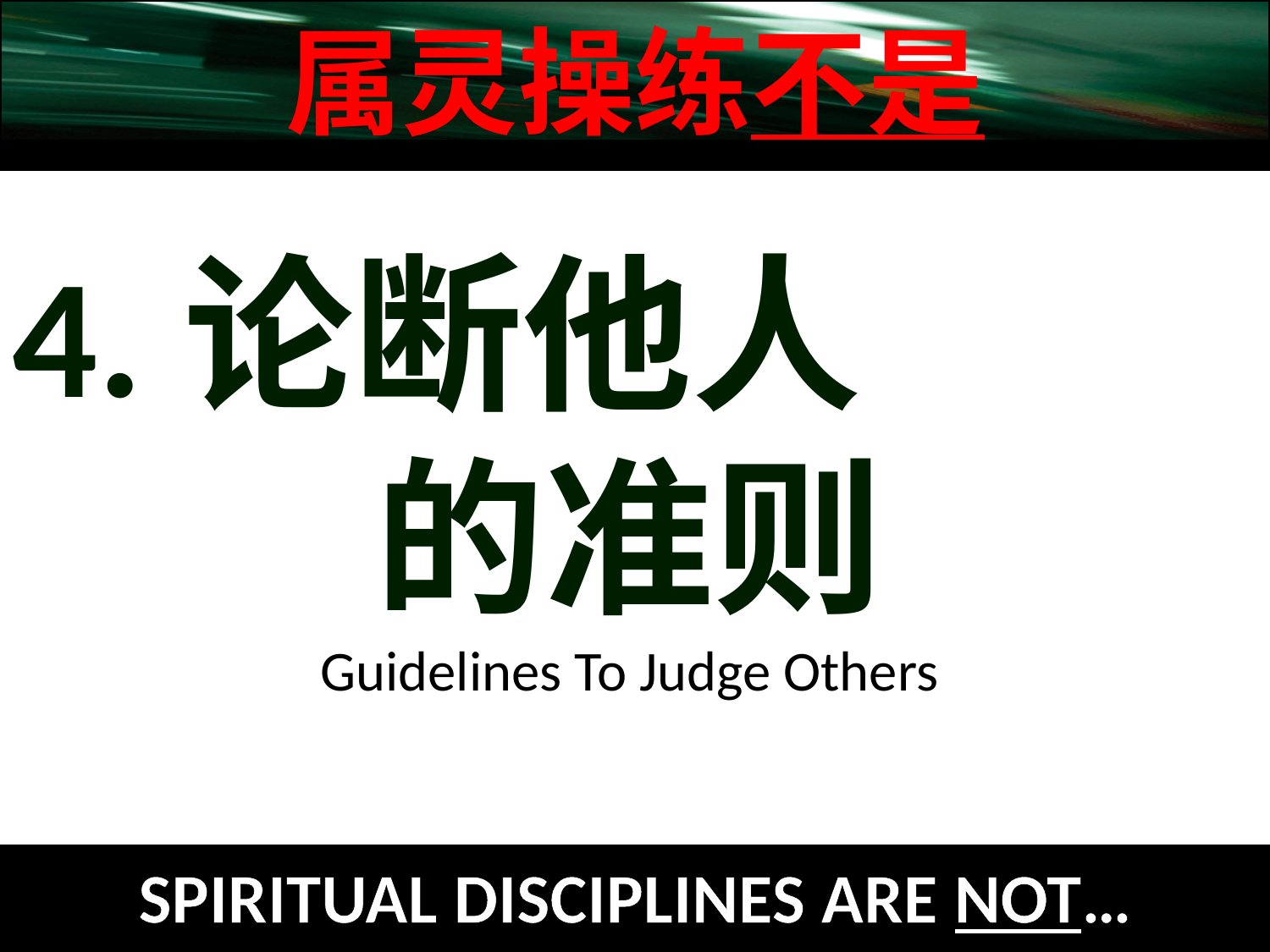

属灵操练不是

4.论断他人           的准则
Guidelines To Judge Others
SPIRITUAL DISCIPLINES ARE NOT…